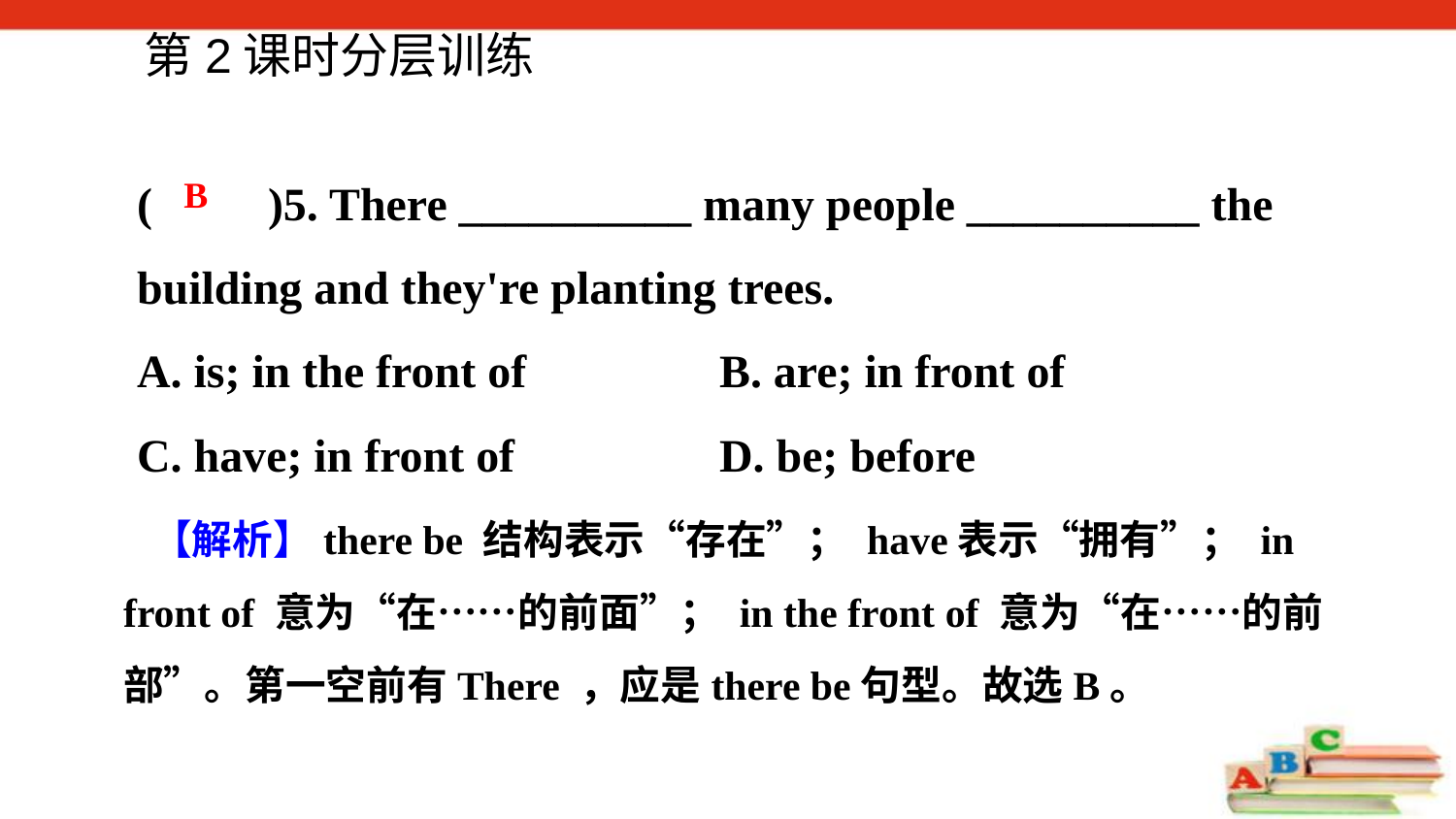

第2课时分层训练
(　　)5. There __________ many people __________ the building and they're planting trees.
A. is; in the front of  		B. are; in front of
C. have; in front of  		D. be; before
B
  【解析】there be 结构表示“存在”； have表示“拥有”； in front of 意为“在……的前面”； in the front of 意为“在……的前部”。第一空前有There ，应是there be句型。故选B。